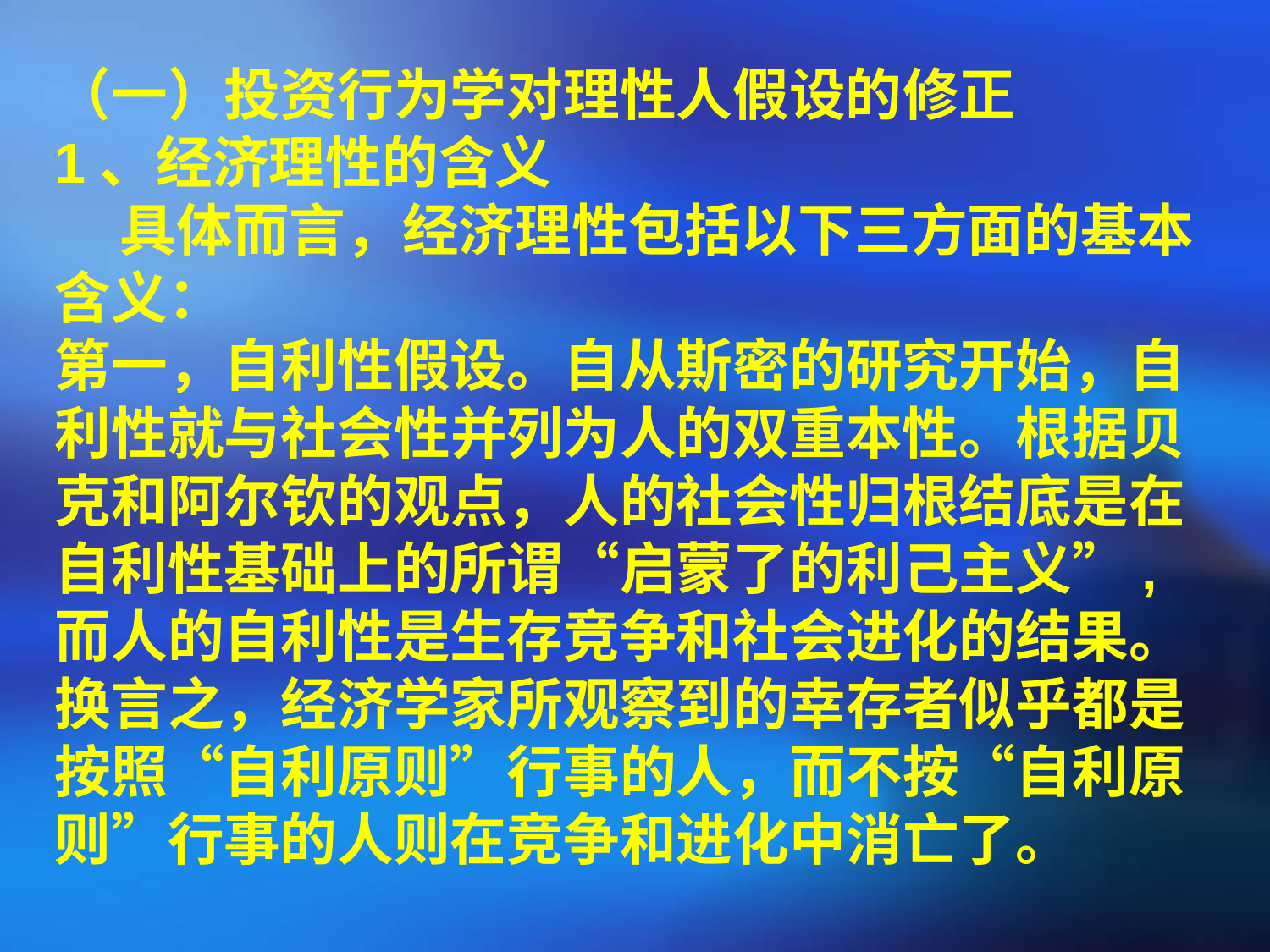

（一）投资行为学对理性人假设的修正
1、经济理性的含义
    具体而言，经济理性包括以下三方面的基本含义：
第一，自利性假设。自从斯密的研究开始，自利性就与社会性并列为人的双重本性。根据贝克和阿尔钦的观点，人的社会性归根结底是在自利性基础上的所谓“启蒙了的利己主义”,而人的自利性是生存竞争和社会进化的结果。换言之，经济学家所观察到的幸存者似乎都是按照“自利原则”行事的人，而不按“自利原则”行事的人则在竞争和进化中消亡了。